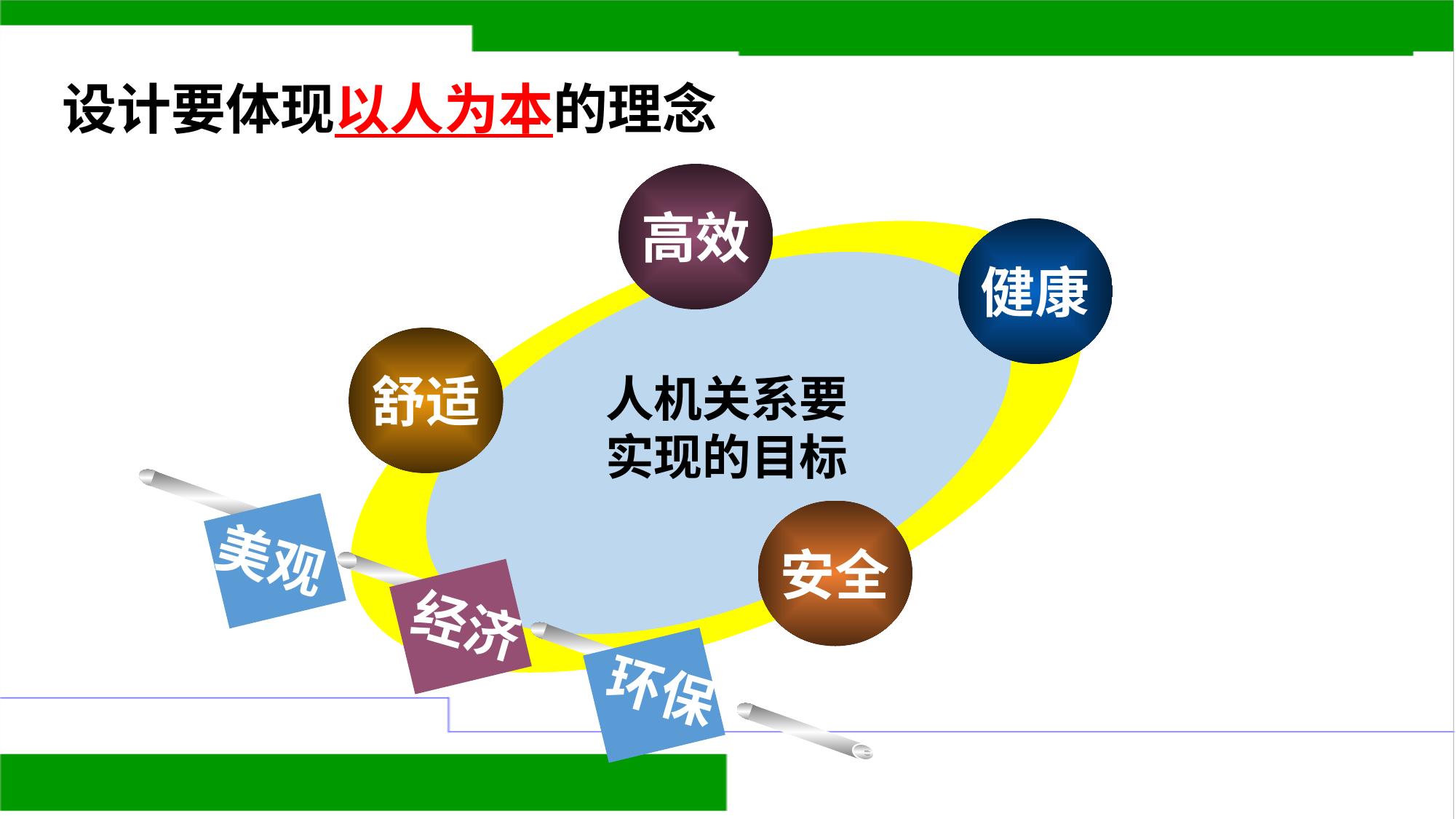

设计要体现以人为本的理念
高效
健康

舒适
人机关系要实现的目标

安全

美观
经济
环保